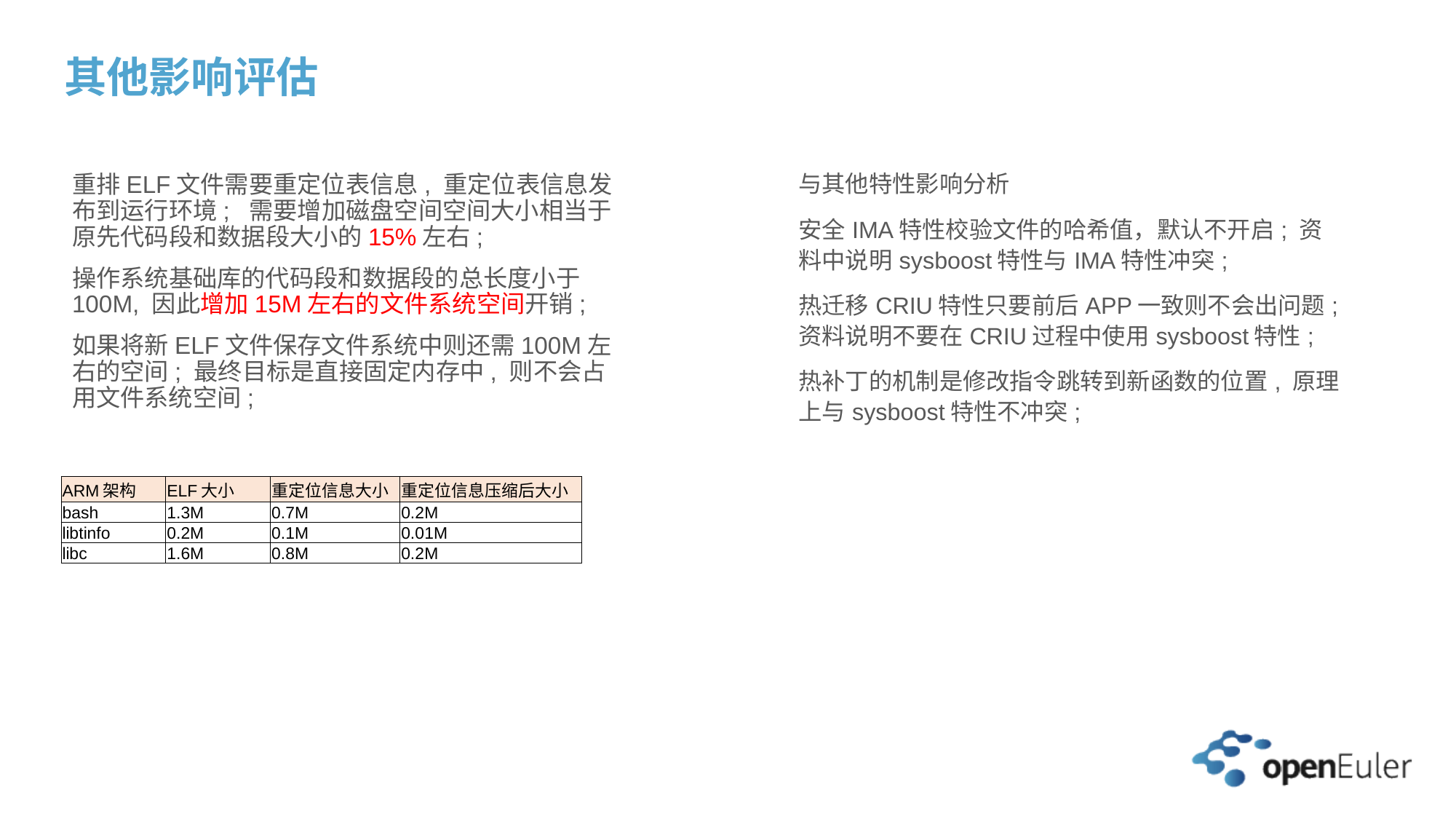

# 其他影响评估
与其他特性影响分析
安全IMA特性校验文件的哈希值，默认不开启; 资料中说明sysboost特性与IMA特性冲突;
热迁移CRIU特性只要前后APP一致则不会出问题; 资料说明不要在CRIU过程中使用sysboost特性;
热补丁的机制是修改指令跳转到新函数的位置, 原理上与sysboost特性不冲突;
重排ELF文件需要重定位表信息, 重定位表信息发布到运行环境;  需要增加磁盘空间空间大小相当于原先代码段和数据段大小的15%左右;
操作系统基础库的代码段和数据段的总长度小于100M, 因此增加15M左右的文件系统空间开销;
如果将新ELF文件保存文件系统中则还需100M左右的空间; 最终目标是直接固定内存中, 则不会占用文件系统空间;
| ARM架构 | ELF大小 | 重定位信息大小 | 重定位信息压缩后大小 |
| --- | --- | --- | --- |
| bash | 1.3M | 0.7M | 0.2M |
| libtinfo | 0.2M | 0.1M | 0.01M |
| libc | 1.6M | 0.8M | 0.2M |